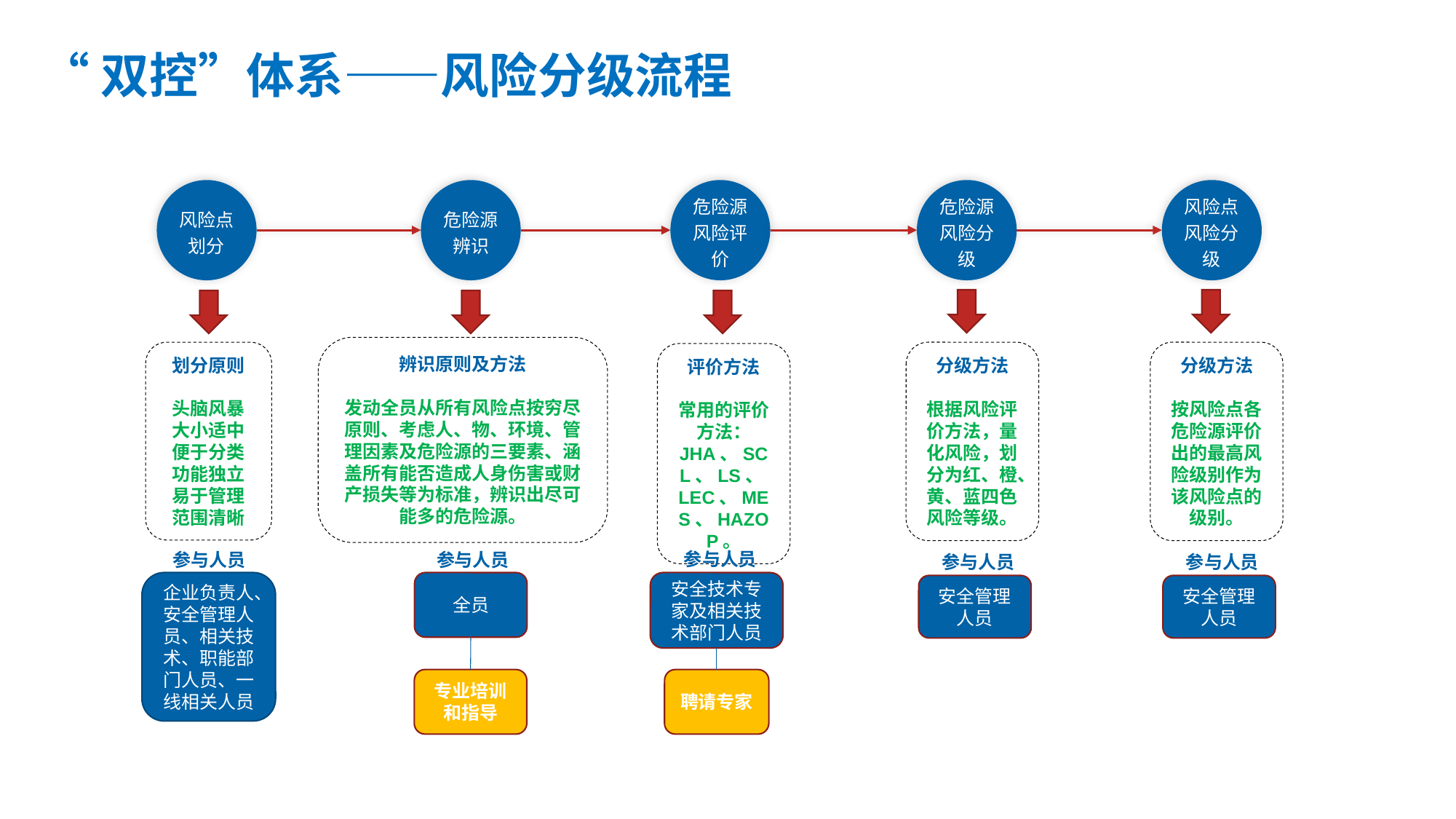

“双控”体系——风险分级流程

风险点划分
危险源辨识
危险源风险评价
危险源风险分级
风险点风险分级

辨识原则及方法

发动全员从所有风险点按穷尽原则、考虑人、物、环境、管理因素及危险源的三要素、涵盖所有能否造成人身伤害或财产损失等为标准，辨识出尽可能多的危险源。
划分原则

头脑风暴
大小适中
便于分类
功能独立
易于管理
范围清晰
分级方法

根据风险评价方法，量化风险，划分为红、橙、黄、蓝四色风险等级。
分级方法

按风险点各危险源评价出的最高风险级别作为该风险点的级别。
评价方法

常用的评价方法：
JHA、SCL、LS、LEC、MES、HAZOP。
参与人员
参与人员
参与人员
参与人员
参与人员
全员
安全技术专家及相关技术部门人员
企业负责人、安全管理人员、相关技术、职能部门人员、一线相关人员
安全管理人员
安全管理人员
专业培训和指导
聘请专家